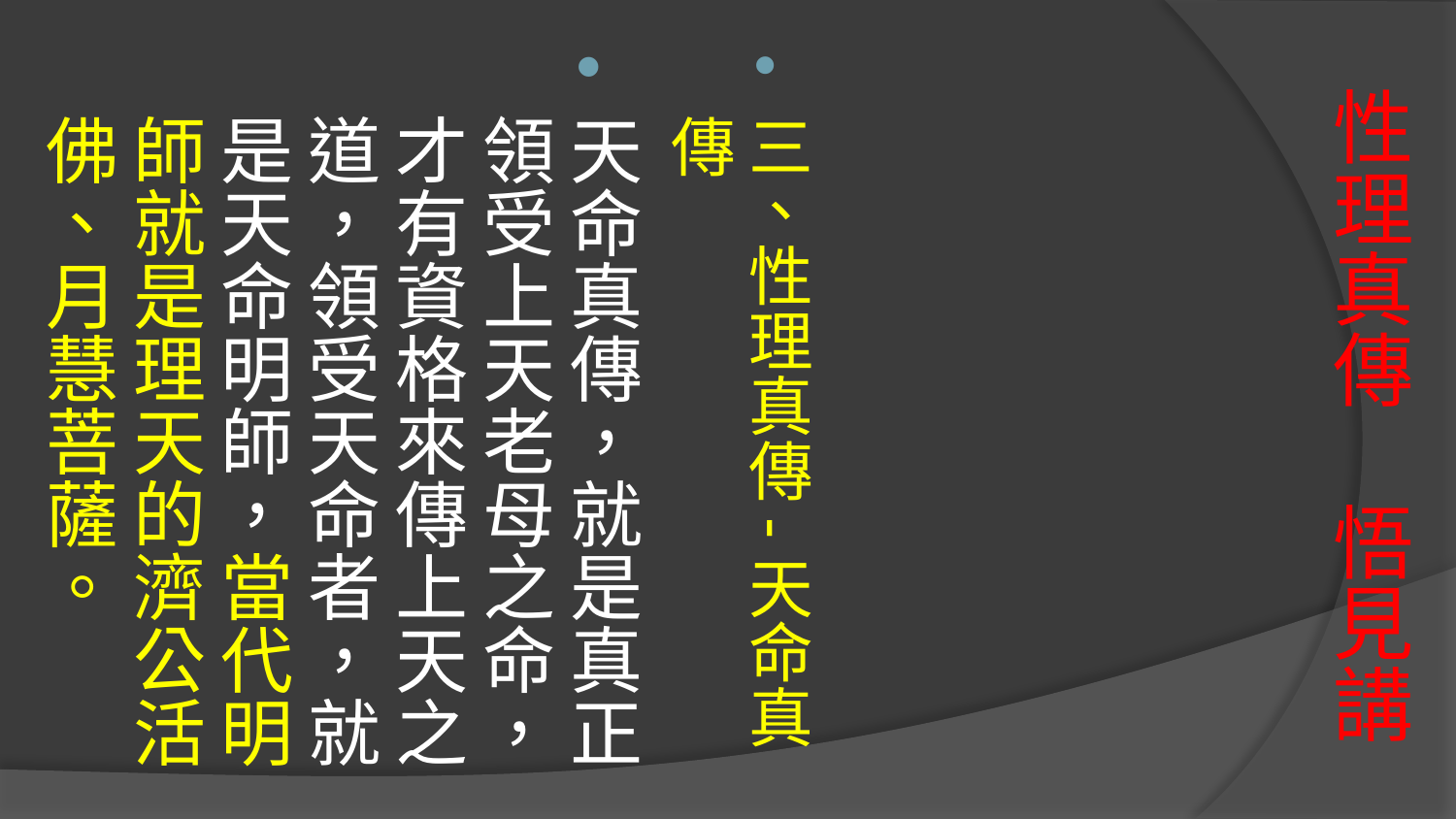

三、性理真傳-天命真傳
天命真傳，就是真正領受上天老母之命，才有資格來傳上天之道，領受天命者，就是天命明師，當代明師就是理天的濟公活佛、月慧菩薩。
# 性理真傳     悟見講